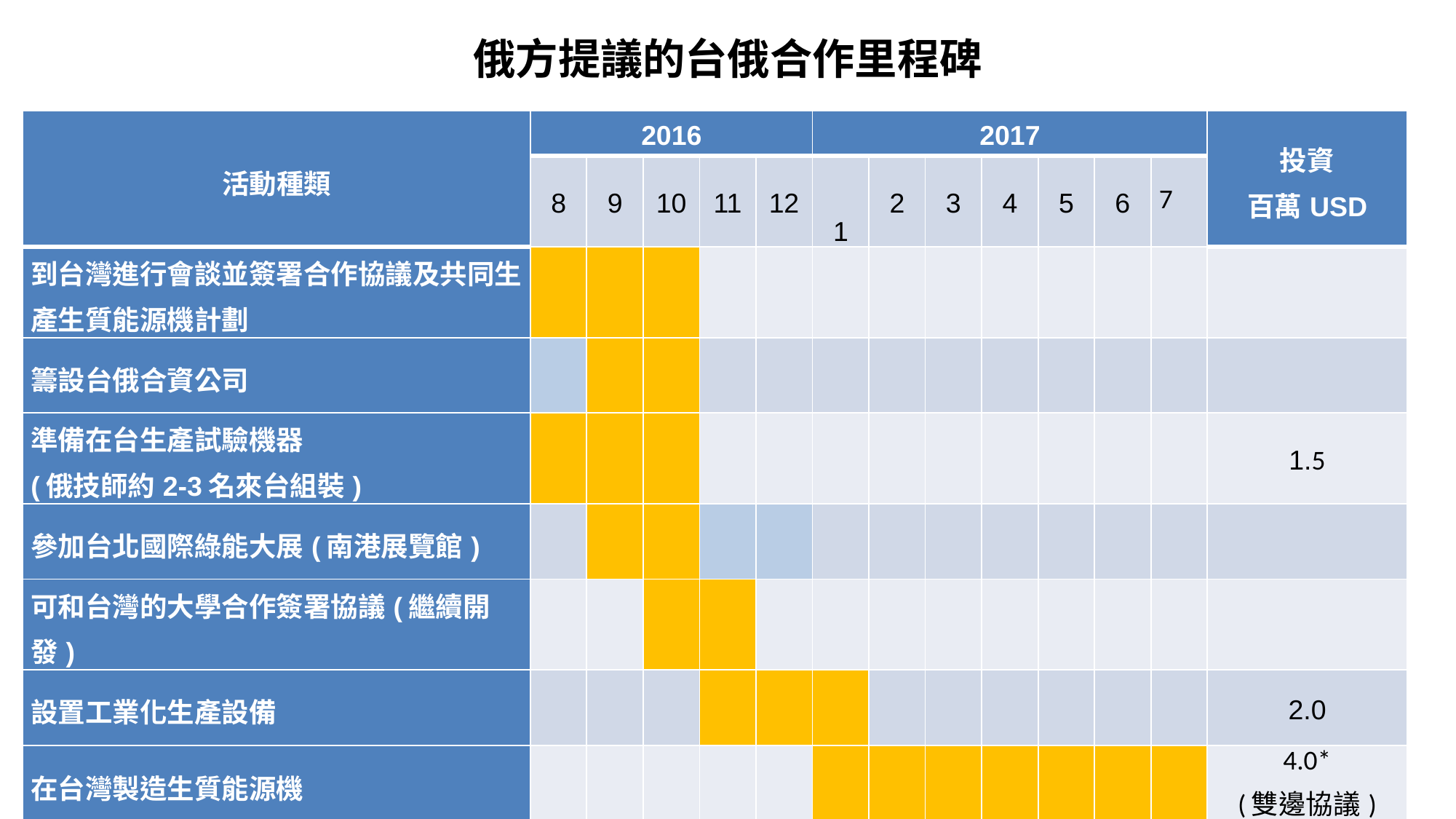

俄方提議的台俄合作里程碑
| 活動種類 | 2016 |  |  |  |  | 2017 |  |  |  |  |  |  | 投資 百萬USD |
| --- | --- | --- | --- | --- | --- | --- | --- | --- | --- | --- | --- | --- | --- |
|  | 8 | 9 | 10 | 11 | 12 | 1 | 2 | 3 | 4 | 5 | 6 | 7 |  |
| 到台灣進行會談並簽署合作協議及共同生產生質能源機計劃 |  |  |  |  |  |  |  |  |  |  |  |  |  |
| 籌設台俄合資公司 |  |  |  |  |  |  |  |  |  |  |  |  |  |
| 準備在台生產試驗機器 (俄技師約2-3名來台組裝) |  |  |  |  |  |  |  |  |  |  |  |  | 1.5 |
| 參加台北國際綠能大展(南港展覽館) |  |  |  |  |  |  |  |  |  |  |  |  |  |
| 可和台灣的大學合作簽署協議(繼續開發) |  |  |  |  |  |  |  |  |  |  |  |  |  |
| 設置工業化生產設備 |  |  |  |  |  |  |  |  |  |  |  |  | 2.0 |
| 在台灣製造生質能源機 |  |  |  |  |  |  |  |  |  |  |  |  | 4.0\* (雙邊協議) |
| 銷售設備 |  |  |  |  |  |  |  |  |  |  |  |  |  |